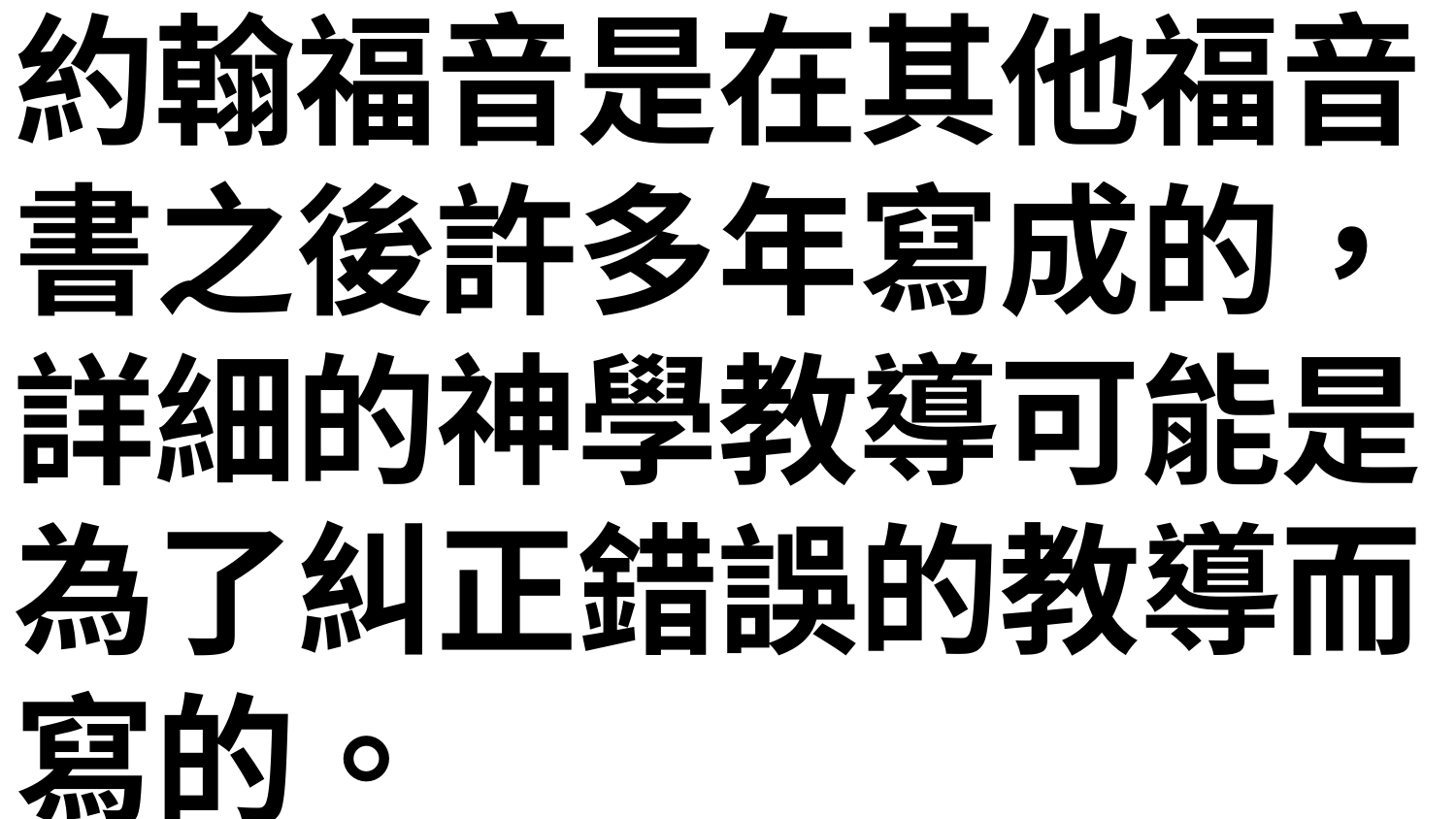

約翰福音是在其他福音書之後許多年寫成的，詳細的神學教導可能是為了糾正錯誤的教導而寫的。